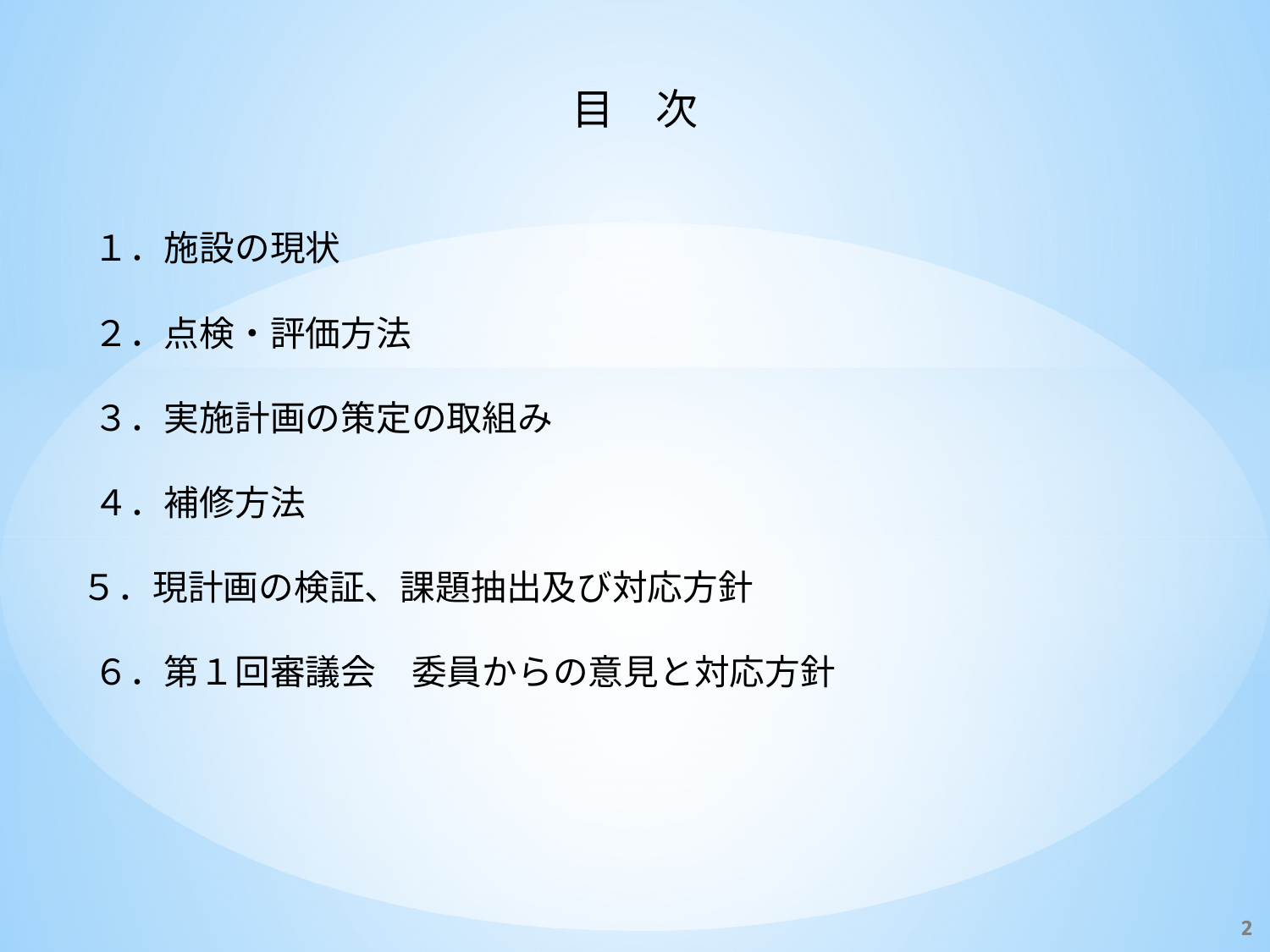

目　次

　１．施設の現状

　２．点検・評価方法

　３．実施計画の策定の取組み

　４．補修方法

  ５．現計画の検証、課題抽出及び対応方針

　６．第１回審議会　委員からの意見と対応方針

2